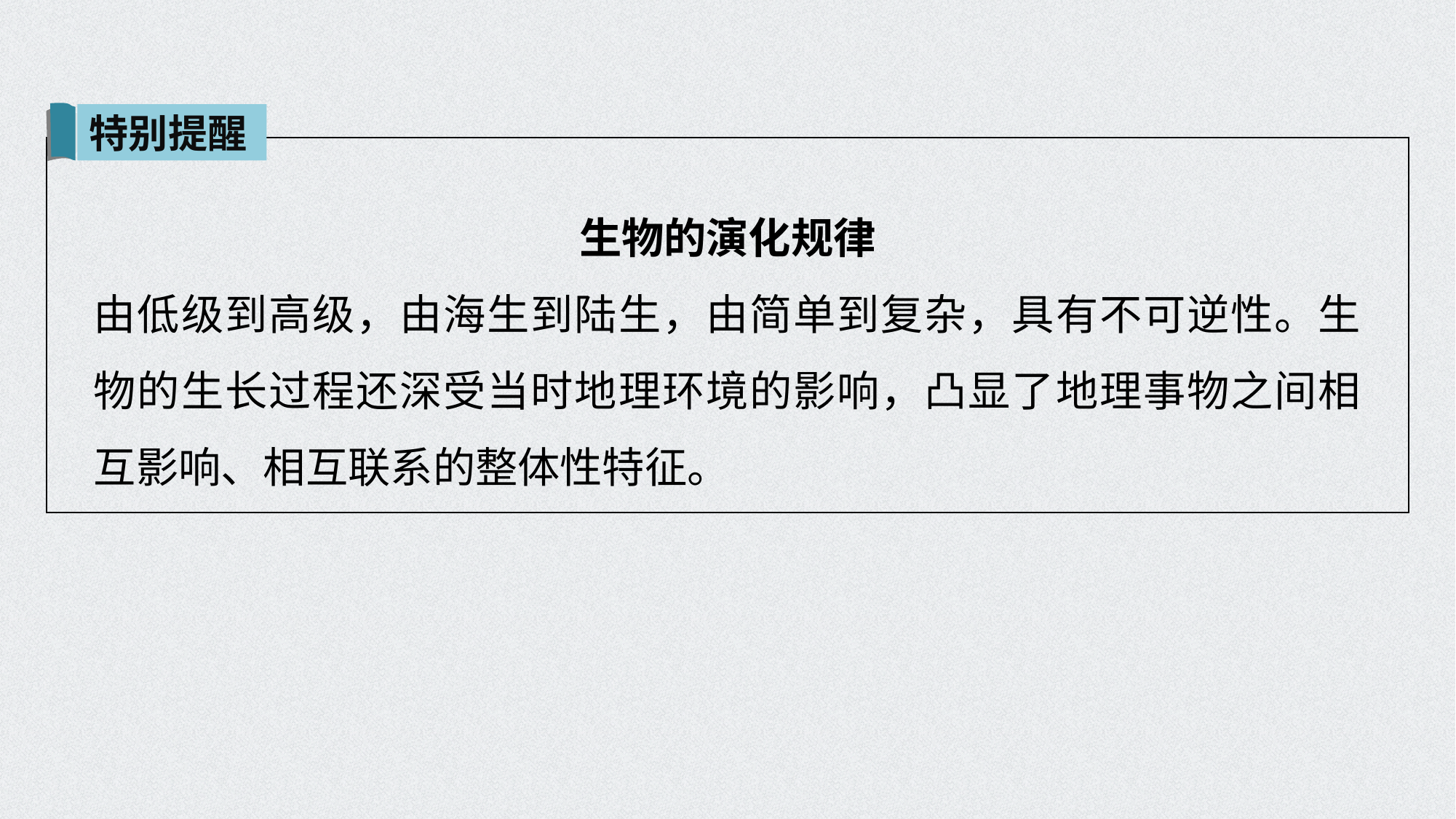

特别提醒

生物的演化规律
由低级到高级，由海生到陆生，由简单到复杂，具有不可逆性。生物的生长过程还深受当时地理环境的影响，凸显了地理事物之间相互影响、相互联系的整体性特征。